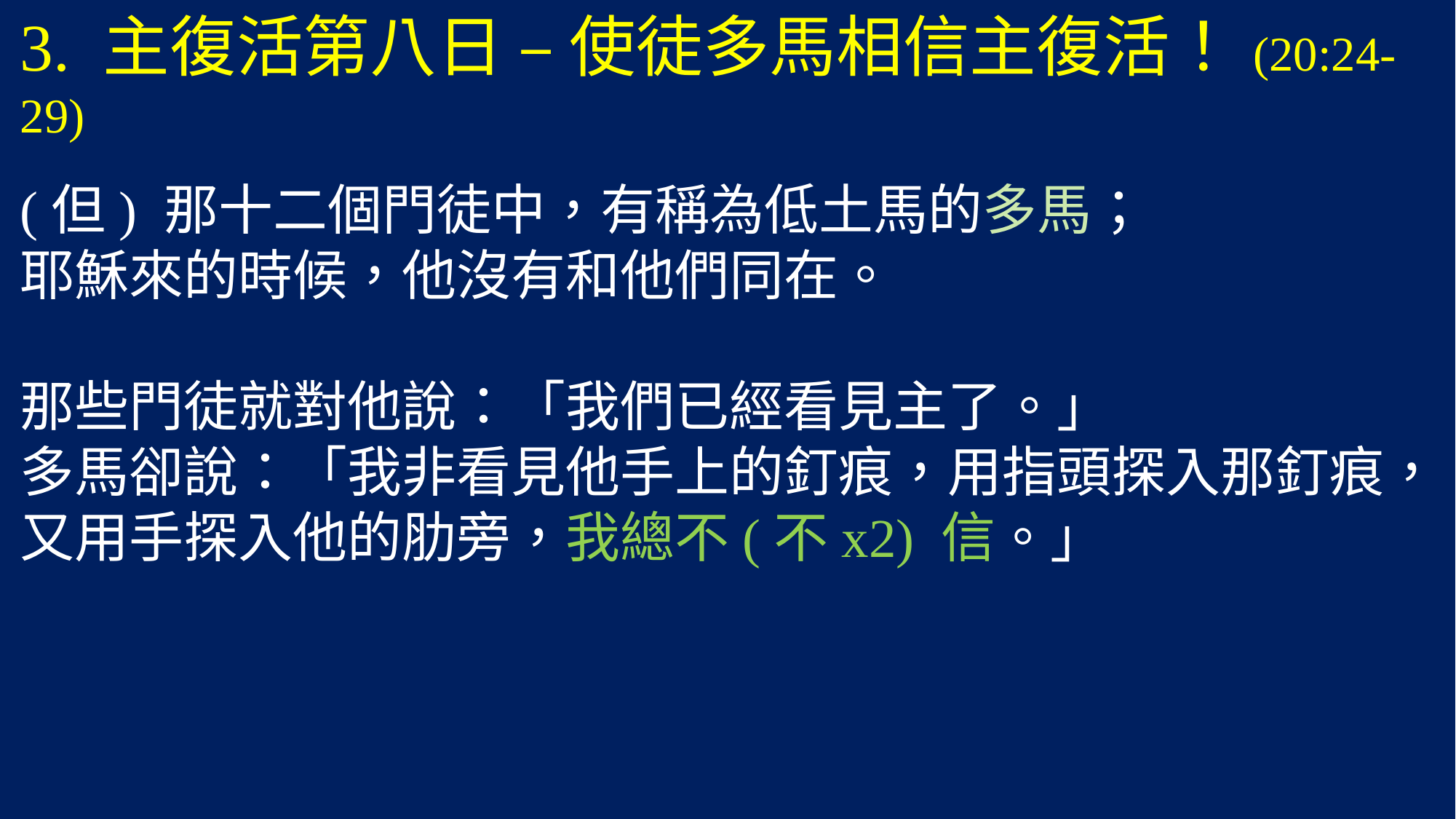

3. 主復活第八日 – 使徒多馬相信主復活！(20:24-29)

(但) 那十二個門徒中，有稱為低土馬的多馬；
耶穌來的時候，他沒有和他們同在。

那些門徒就對他說：「我們已經看見主了。」
多馬卻說：「我非看見他手上的釘痕，用指頭探入那釘痕，
又用手探入他的肋旁，我總不(不x2) 信。」

#